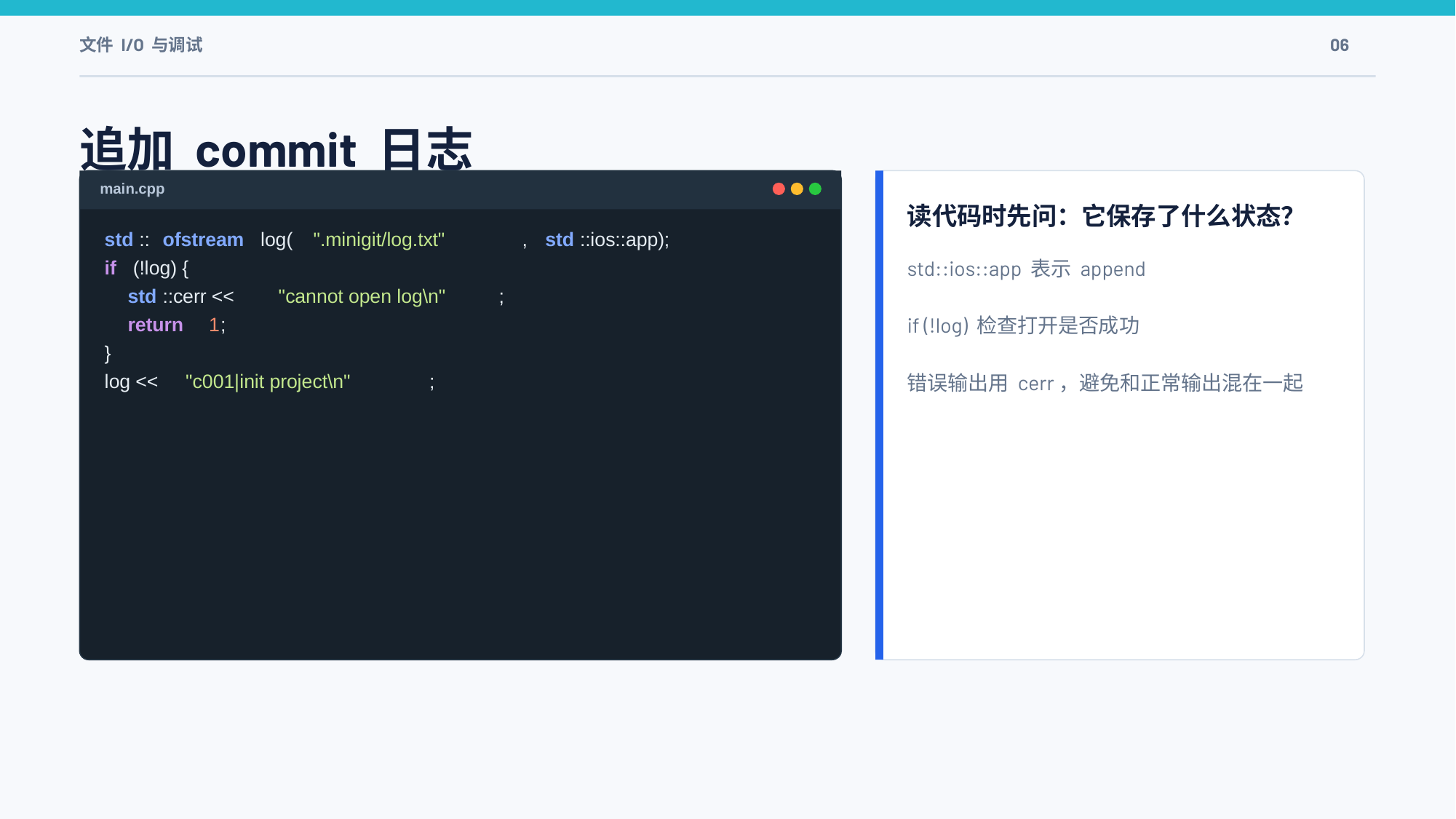

文件 I/O 与调试
06

追加 commit 日志

main.cpp

读代码时先问：它保存了什么状态？
std
::
ofstream
 log(
".minigit/log.txt"
,
std
::ios::app);
std::ios::app 表示 append

if (!log) 检查打开是否成功

错误输出用 cerr，避免和正常输出混在一起
if
 (!log) {

std
::cerr <<
"cannot open log\n"
;

return

1
;
}
log <<
"c001|init project\n"
;